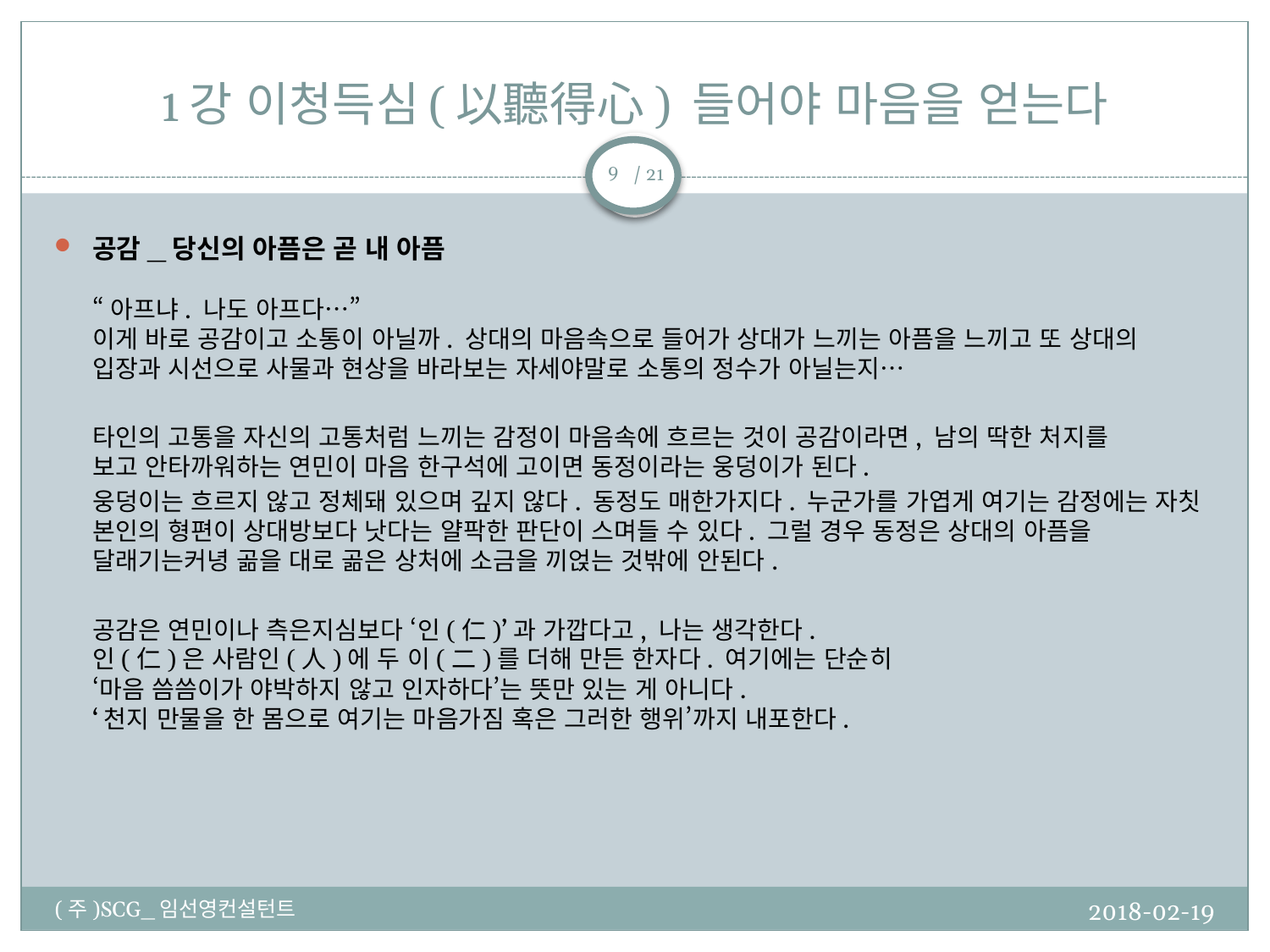

# 1강 이청득심(以聽得心) 들어야 마음을 얻는다
9
공감_당신의 아픔은 곧 내 아픔

“아프냐. 나도 아프다…”
이게 바로 공감이고 소통이 아닐까. 상대의 마음속으로 들어가 상대가 느끼는 아픔을 느끼고 또 상대의 입장과 시선으로 사물과 현상을 바라보는 자세야말로 소통의 정수가 아닐는지…

타인의 고통을 자신의 고통처럼 느끼는 감정이 마음속에 흐르는 것이 공감이라면, 남의 딱한 처지를
보고 안타까워하는 연민이 마음 한구석에 고이면 동정이라는 웅덩이가 된다.
웅덩이는 흐르지 않고 정체돼 있으며 깊지 않다. 동정도 매한가지다. 누군가를 가엽게 여기는 감정에는 자칫 본인의 형편이 상대방보다 낫다는 얄팍한 판단이 스며들 수 있다. 그럴 경우 동정은 상대의 아픔을 달래기는커녕 곪을 대로 곪은 상처에 소금을 끼얹는 것밖에 안된다.

공감은 연민이나 측은지심보다 ‘인(仁)’과 가깝다고, 나는 생각한다.
인(仁)은 사람인(人)에 두 이(二)를 더해 만든 한자다. 여기에는 단순히
‘마음 씀씀이가 야박하지 않고 인자하다’는 뜻만 있는 게 아니다.
‘천지 만물을 한 몸으로 여기는 마음가짐 혹은 그러한 행위’까지 내포한다.
2018-02-19
(주)SCG_임선영컨설턴트